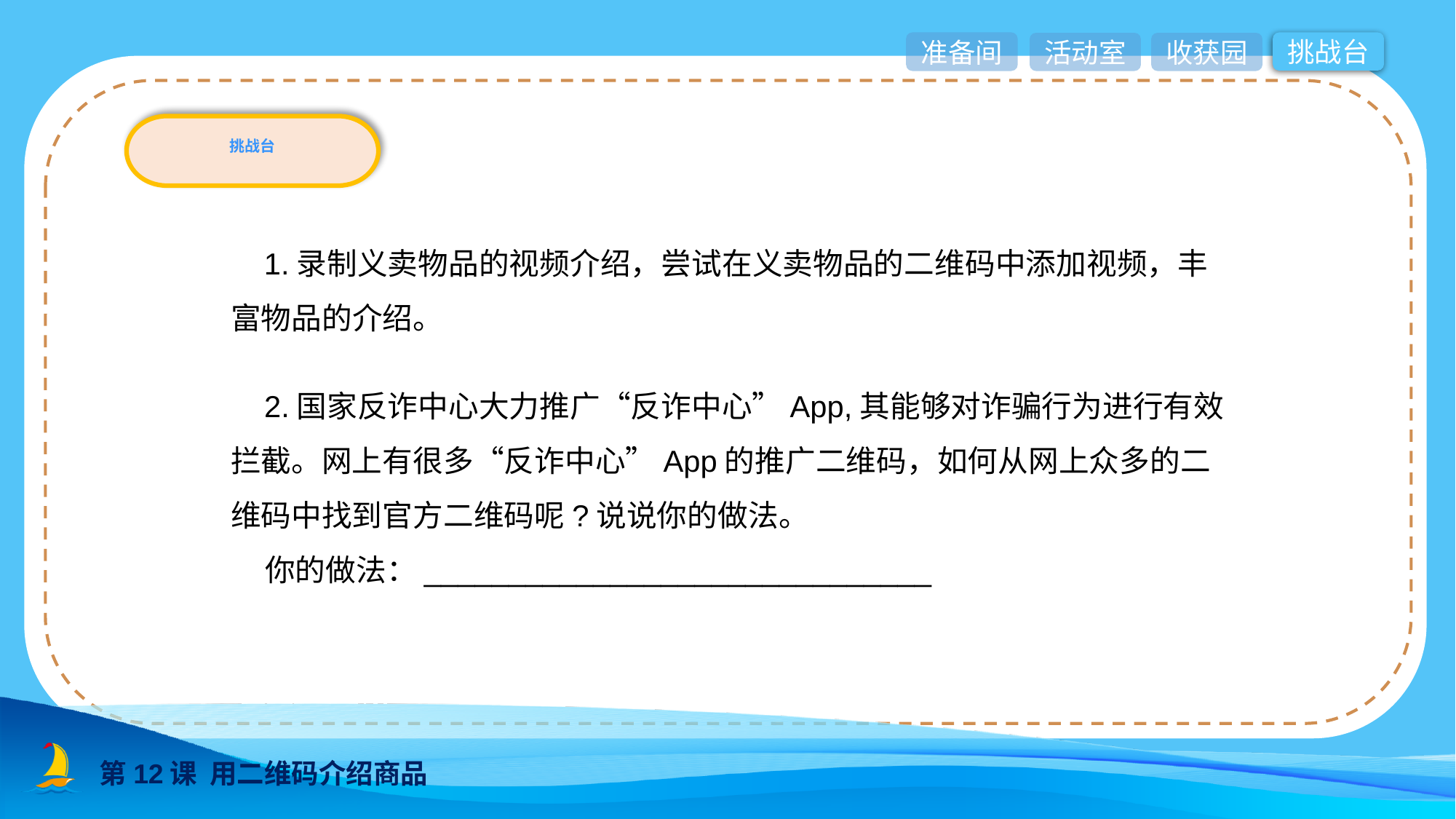

准备间
挑战台
活动室
收获园

挑战台
    1.录制义卖物品的视频介绍，尝试在义卖物品的二维码中添加视频，丰富物品的介绍。
    2.国家反诈中心大力推广“反诈中心”App,其能够对诈骗行为进行有效拦截。网上有很多“反诈中心”App的推广二维码，如何从网上众多的二维码中找到官方二维码呢?说说你的做法。
    你的做法：______________________________